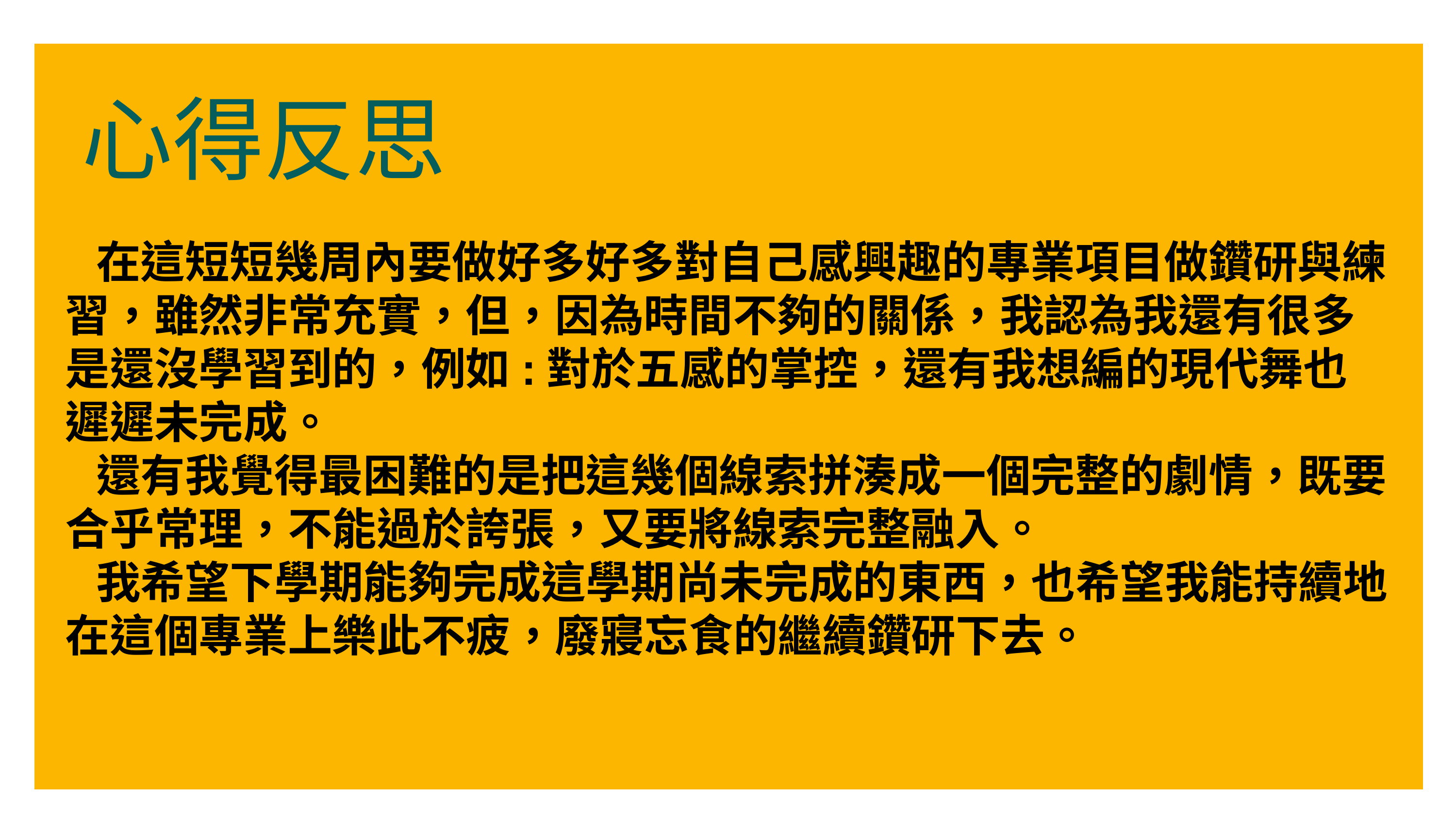

心得反思
  在這短短幾周內要做好多好多對自己感興趣的專業項目做鑽研與練習，雖然非常充實，但，因為時間不夠的關係，我認為我還有很多是還沒學習到的，例如:對於五感的掌控，還有我想編的現代舞也遲遲未完成。
  還有我覺得最困難的是把這幾個線索拼湊成一個完整的劇情，既要合乎常理，不能過於誇張，又要將線索完整融入。
  我希望下學期能夠完成這學期尚未完成的東西，也希望我能持續地在這個專業上樂此不疲，廢寢忘食的繼續鑽研下去。